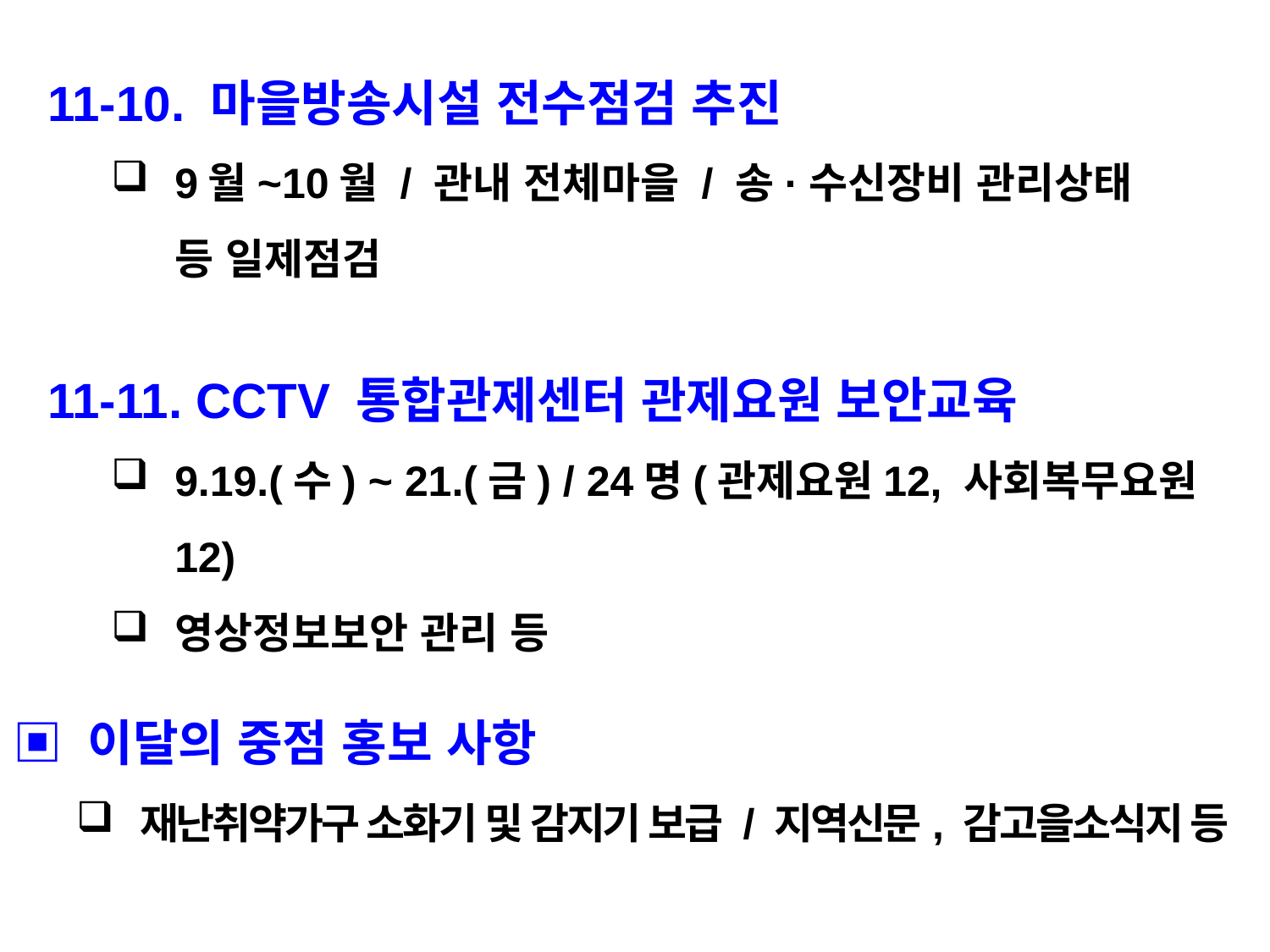

11-10. 마을방송시설 전수점검 추진
9월~10월 / 관내 전체마을 / 송·수신장비 관리상태 등 일제점검
11-11. CCTV 통합관제센터 관제요원 보안교육
9.19.(수) ~ 21.(금) / 24명(관제요원12, 사회복무요원12)
영상정보보안 관리 등

▣ 이달의 중점 홍보 사항
재난취약가구 소화기 및 감지기 보급 / 지역신문, 감고을소식지 등